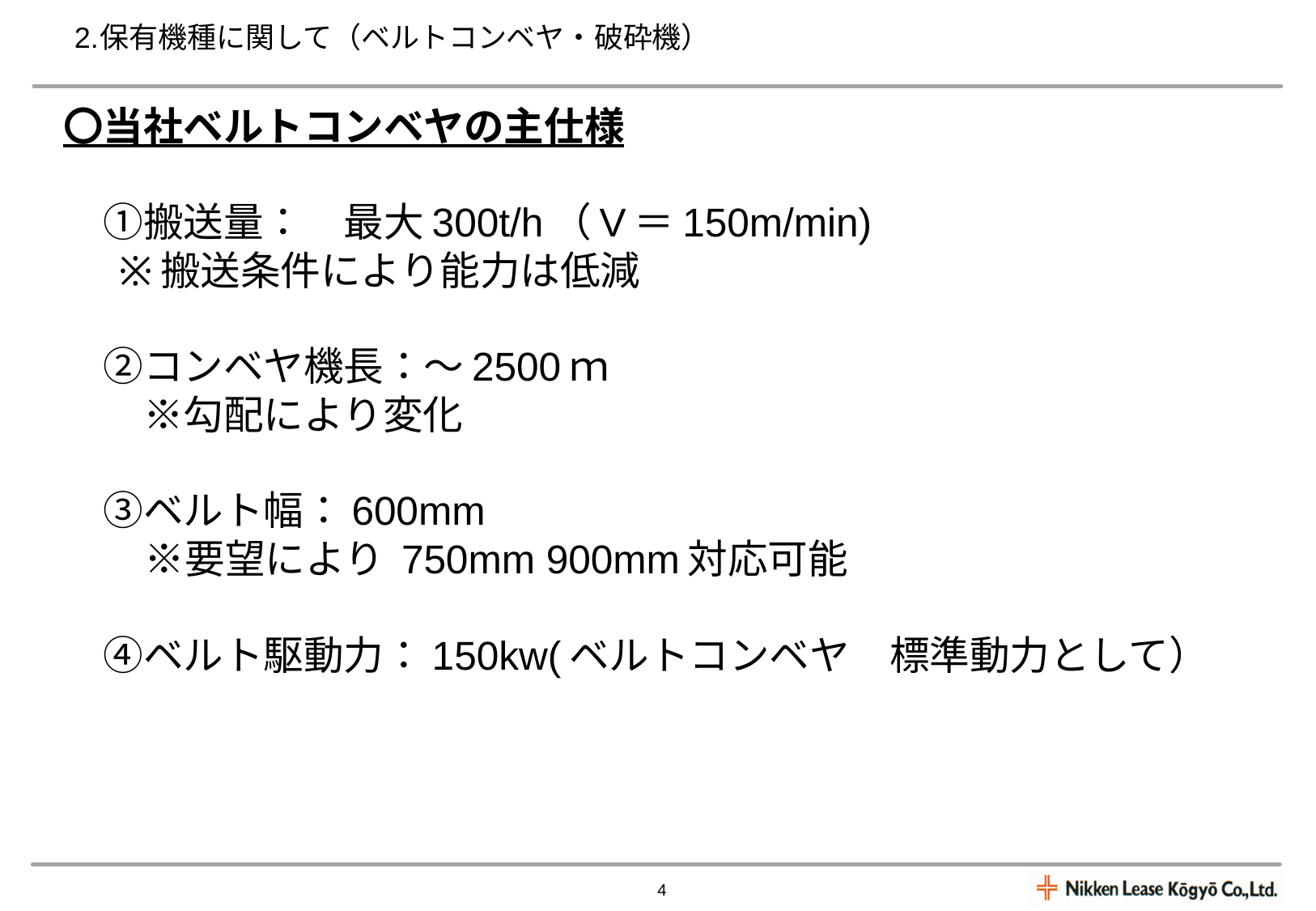

2.保有機種に関して（ベルトコンベヤ・破砕機）
# 〇当社ベルトコンベヤの主仕様 　①搬送量：　最大300t/h（V＝150m/min) ※搬送条件により能力は低減 　 　②コンベヤ機長：～2500ｍ 　　※勾配により変化 　 　③ベルト幅：600mm 　※要望により 750mm 900mm対応可能 　 　④ベルト駆動力：150kw(ベルトコンベヤ　標準動力として）
4